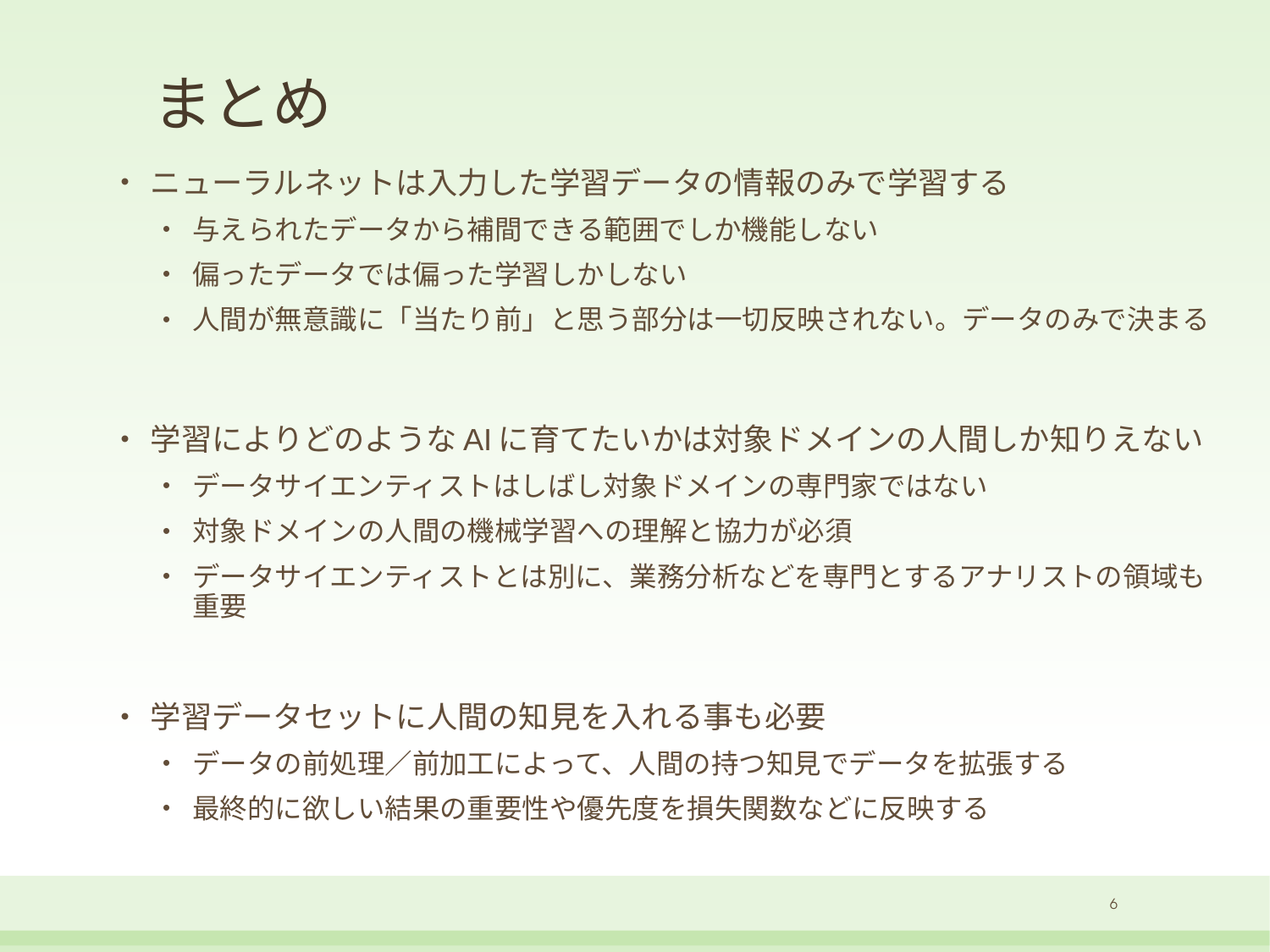

# まとめ
ニューラルネットは入力した学習データの情報のみで学習する
与えられたデータから補間できる範囲でしか機能しない
偏ったデータでは偏った学習しかしない
人間が無意識に「当たり前」と思う部分は一切反映されない。データのみで決まる

学習によりどのようなAIに育てたいかは対象ドメインの人間しか知りえない
データサイエンティストはしばし対象ドメインの専門家ではない
対象ドメインの人間の機械学習への理解と協力が必須
データサイエンティストとは別に、業務分析などを専門とするアナリストの領域も重要

学習データセットに人間の知見を入れる事も必要
データの前処理／前加工によって、人間の持つ知見でデータを拡張する
最終的に欲しい結果の重要性や優先度を損失関数などに反映する

6